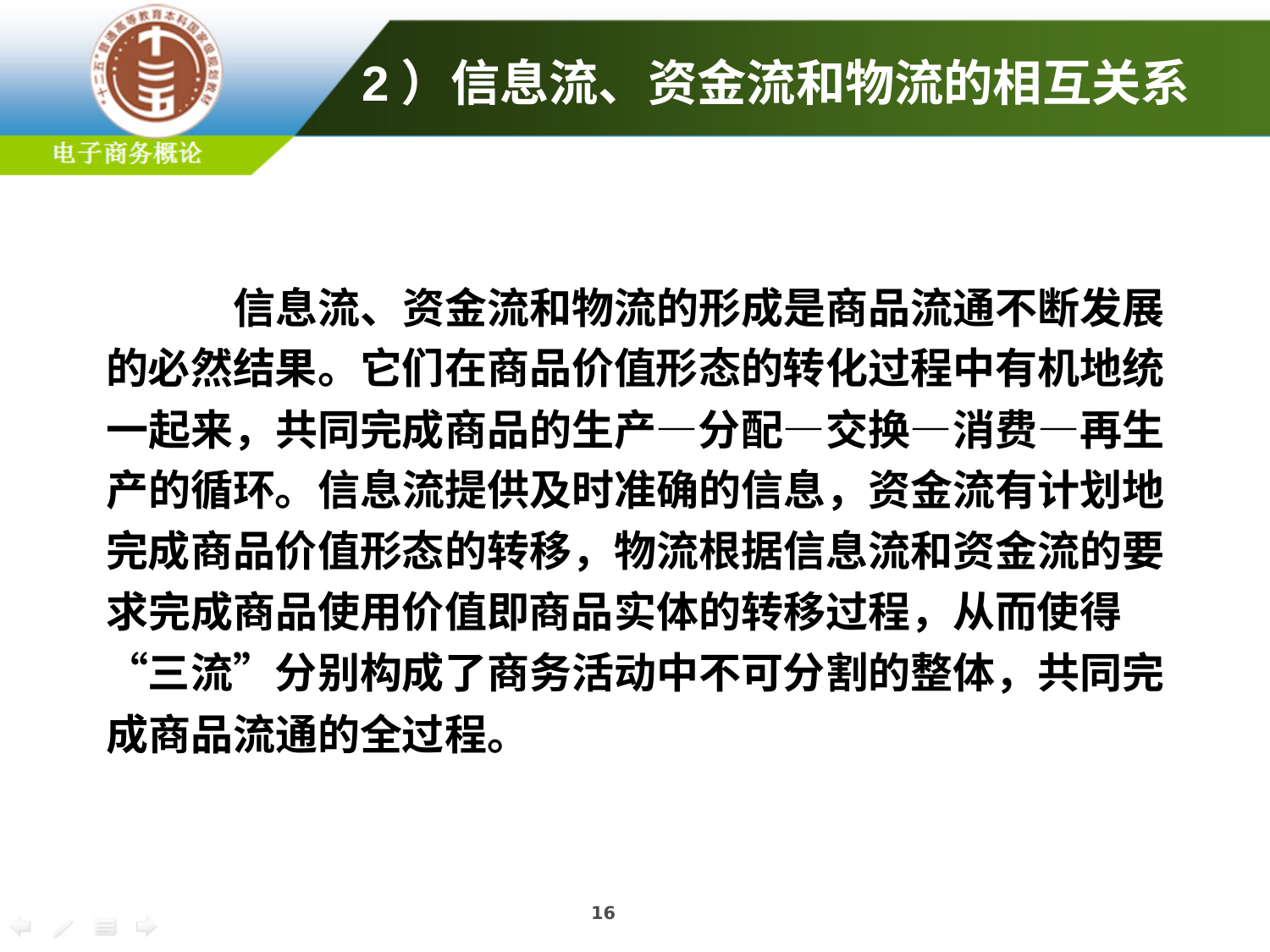

2）信息流、资金流和物流的相互关系
     	信息流、资金流和物流的形成是商品流通不断发展的必然结果。它们在商品价值形态的转化过程中有机地统一起来，共同完成商品的生产—分配—交换—消费—再生产的循环。信息流提供及时准确的信息，资金流有计划地完成商品价值形态的转移，物流根据信息流和资金流的要求完成商品使用价值即商品实体的转移过程，从而使得“三流”分别构成了商务活动中不可分割的整体，共同完成商品流通的全过程。

16